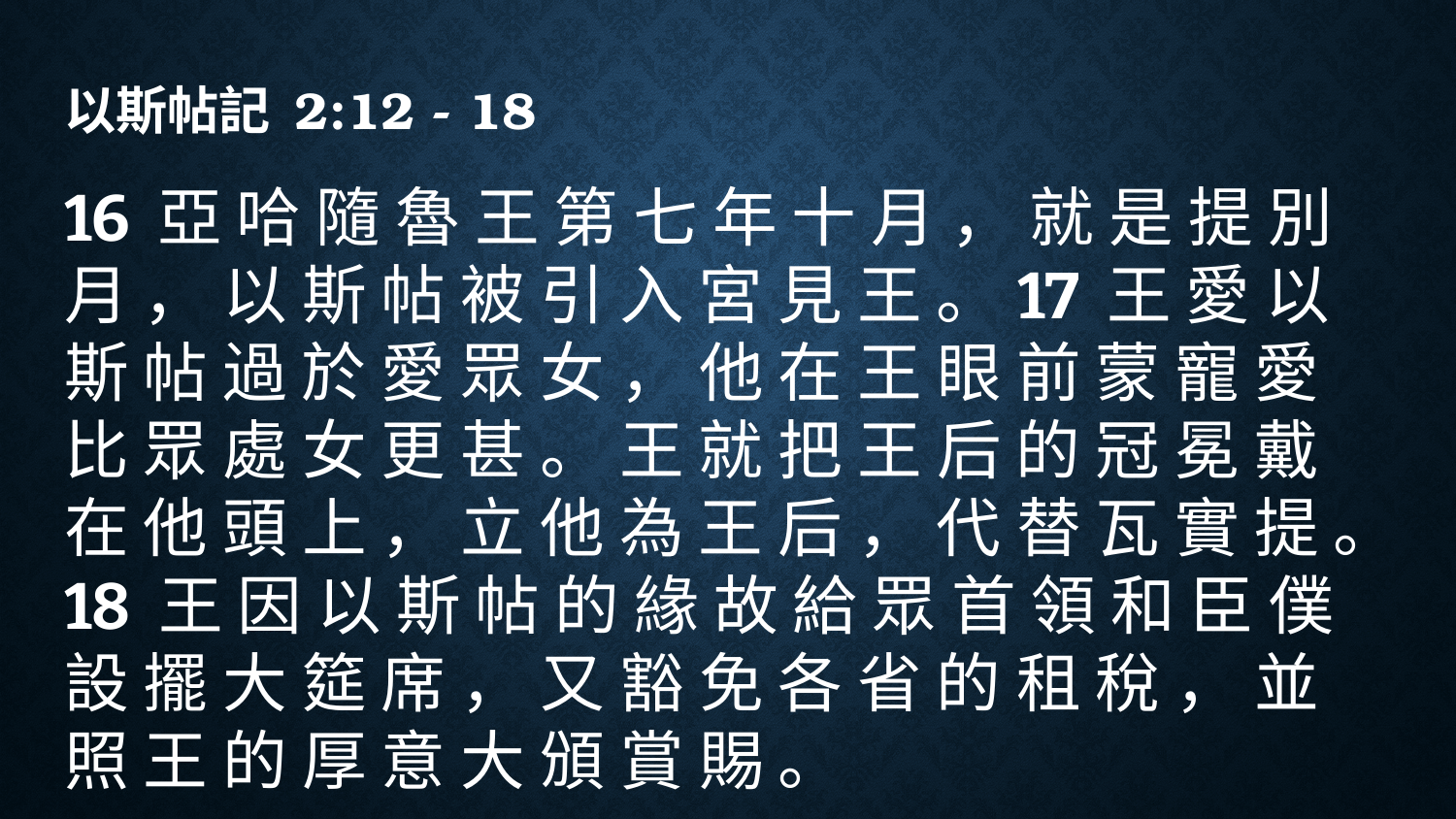

# 以斯帖記 2:12 - 18
16 亞 哈 隨 魯 王 第 七 年 十 月 ， 就 是 提 別 月 ， 以 斯 帖 被 引 入 宮 見 王 。17 王 愛 以 斯 帖 過 於 愛 眾 女 ， 他 在 王 眼 前 蒙 寵 愛 比 眾 處 女 更 甚 。 王 就 把 王 后 的 冠 冕 戴 在 他 頭 上 ， 立 他 為 王 后 ， 代 替 瓦 實 提 。18 王 因 以 斯 帖 的 緣 故 給 眾 首 領 和 臣 僕 設 擺 大 筵 席 ， 又 豁 免 各 省 的 租 稅 ， 並 照 王 的 厚 意 大 頒 賞 賜 。